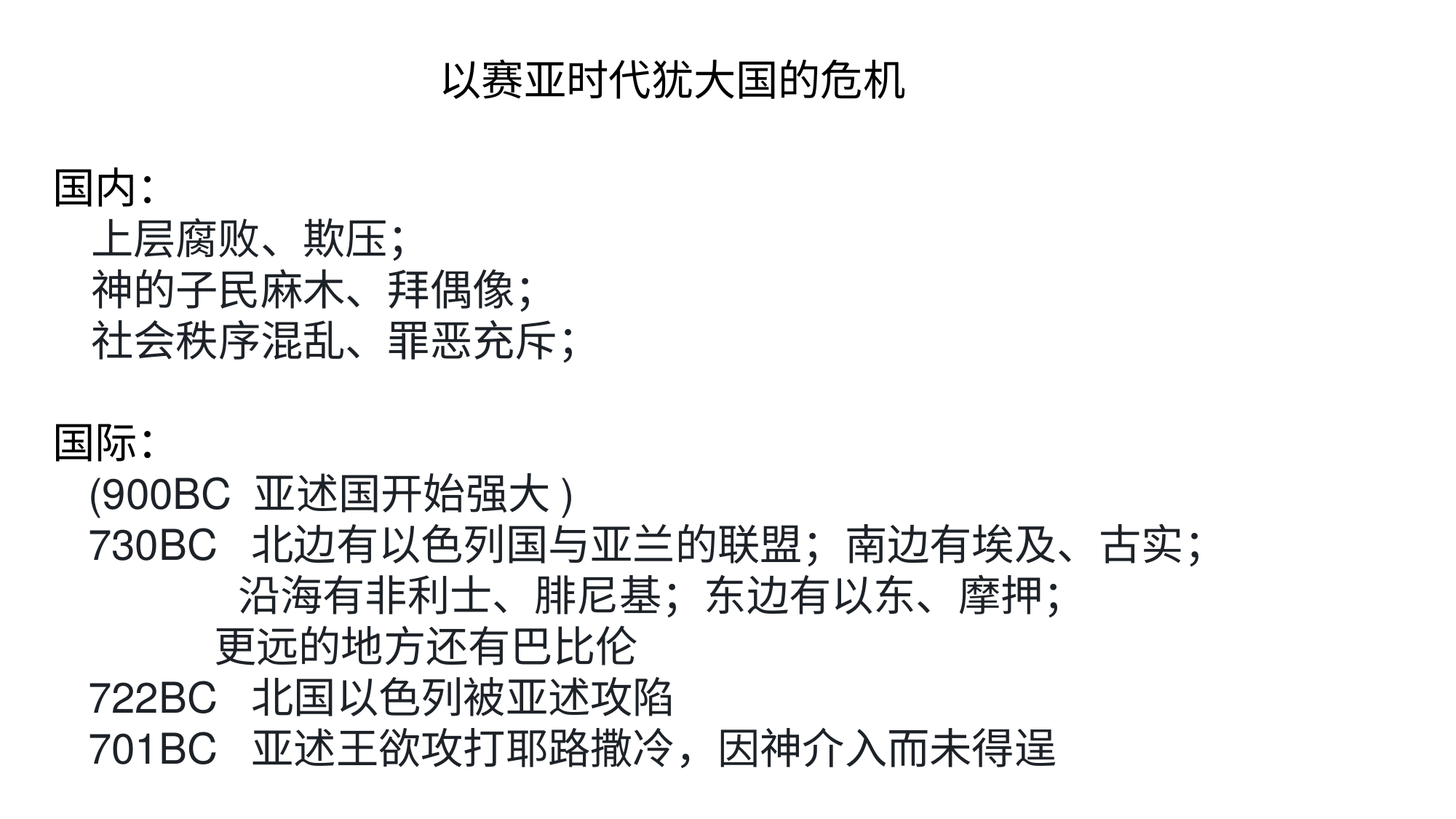

以赛亚时代犹大国的危机

国内：
   上层腐败、欺压；
   神的子民麻木、拜偶像；
   社会秩序混乱、罪恶充斥；

国际：
   (900BC 亚述国开始强大)
   730BC  北边有以色列国与亚兰的联盟；南边有埃及、古实；
	       沿海有非利士、腓尼基；东边有以东、摩押；
                更远的地方还有巴比伦
   722BC  北国以色列被亚述攻陷
   701BC  亚述王欲攻打耶路撒冷，因神介入而未得逞